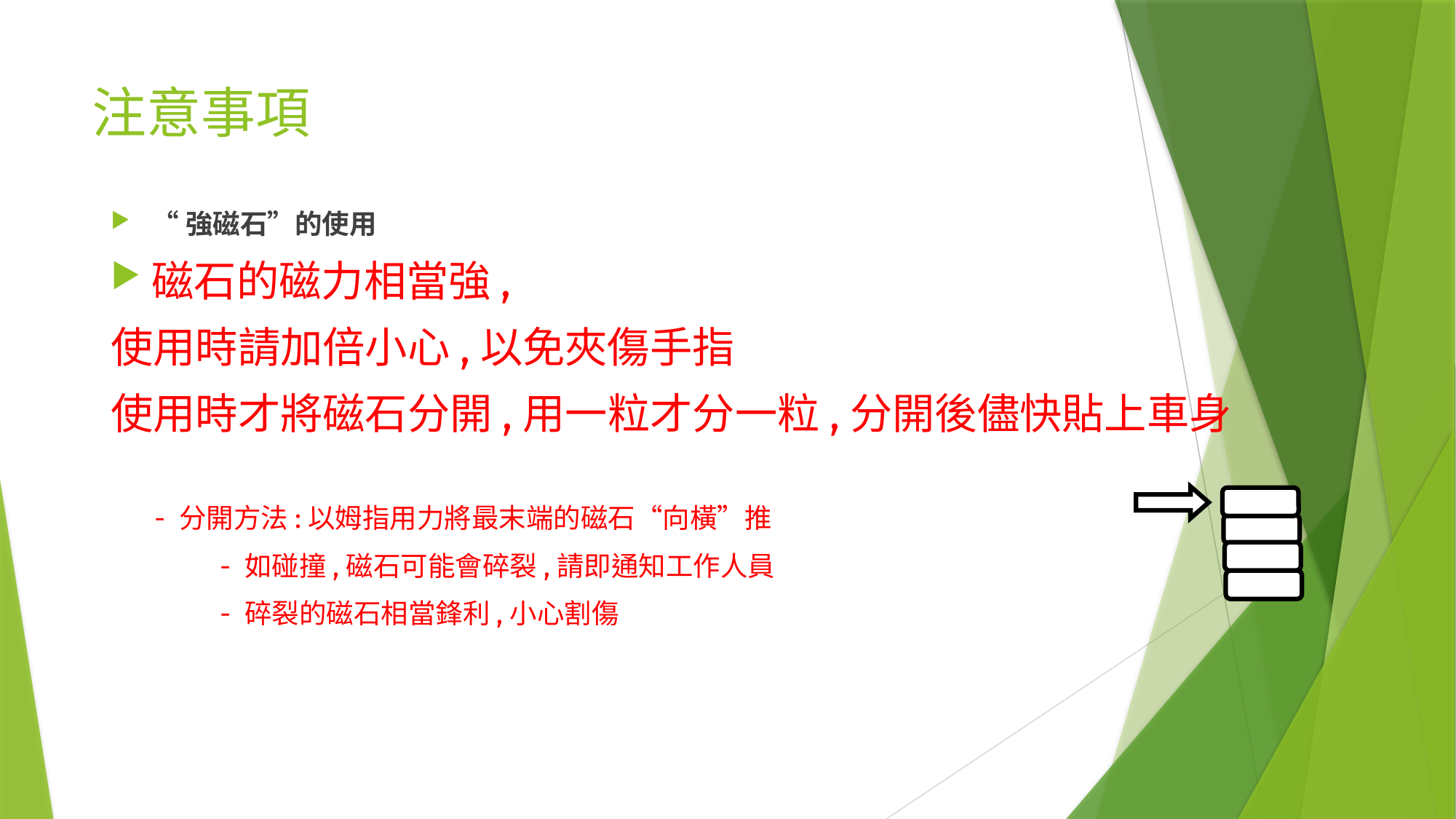

# 注意事項
“強磁石”的使用
磁石的磁力相當強,
使用時請加倍小心,以免夾傷手指
使用時才將磁石分開,用一粒才分一粒,分開後儘快貼上車身

      - 分開方法:以姆指用力將最末端的磁石“向橫”推
	- 如碰撞,磁石可能會碎裂,請即通知工作人員
	- 碎裂的磁石相當鋒利,小心割傷